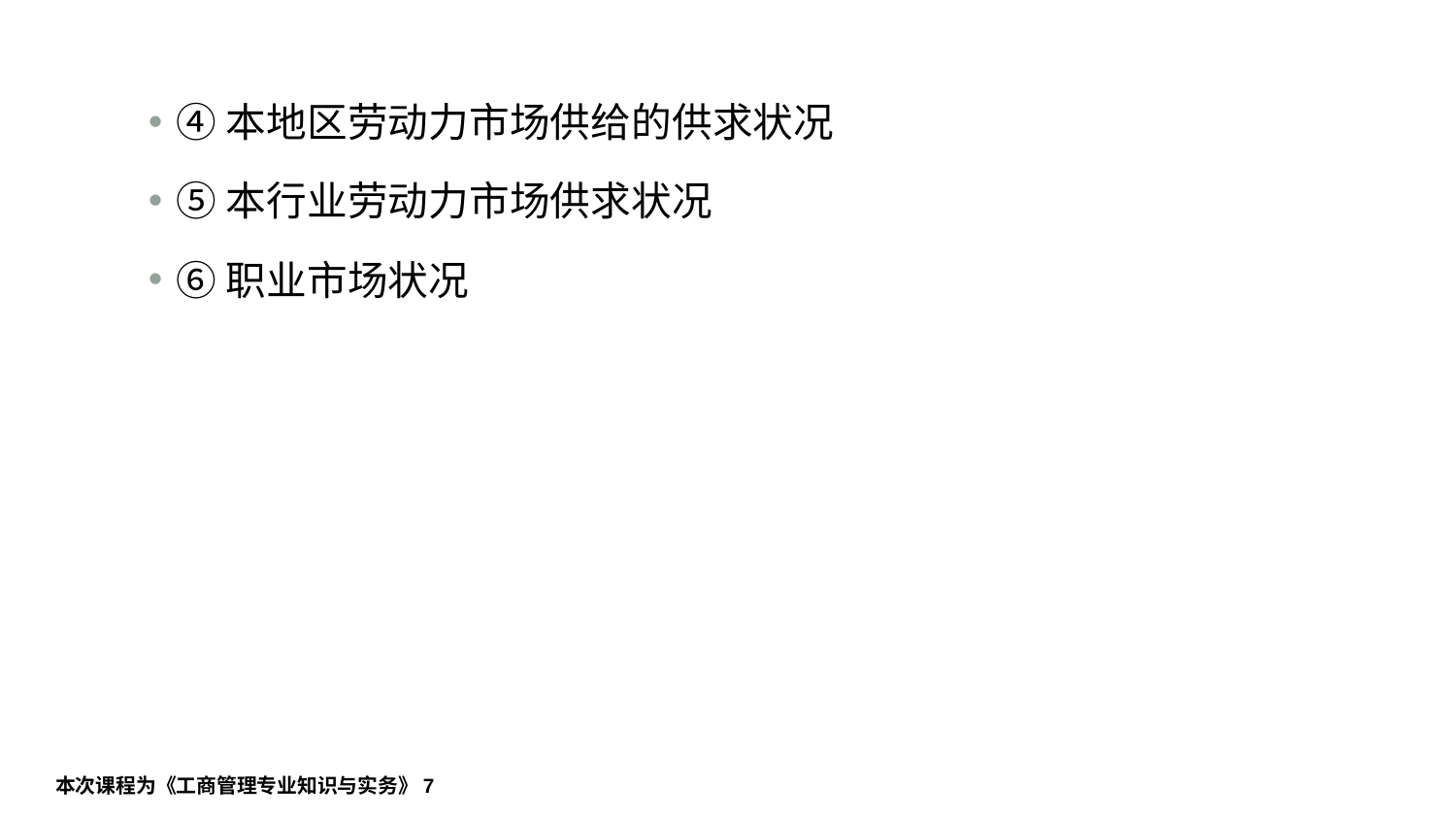

#
④本地区劳动力市场供给的供求状况
⑤本行业劳动力市场供求状况
⑥职业市场状况